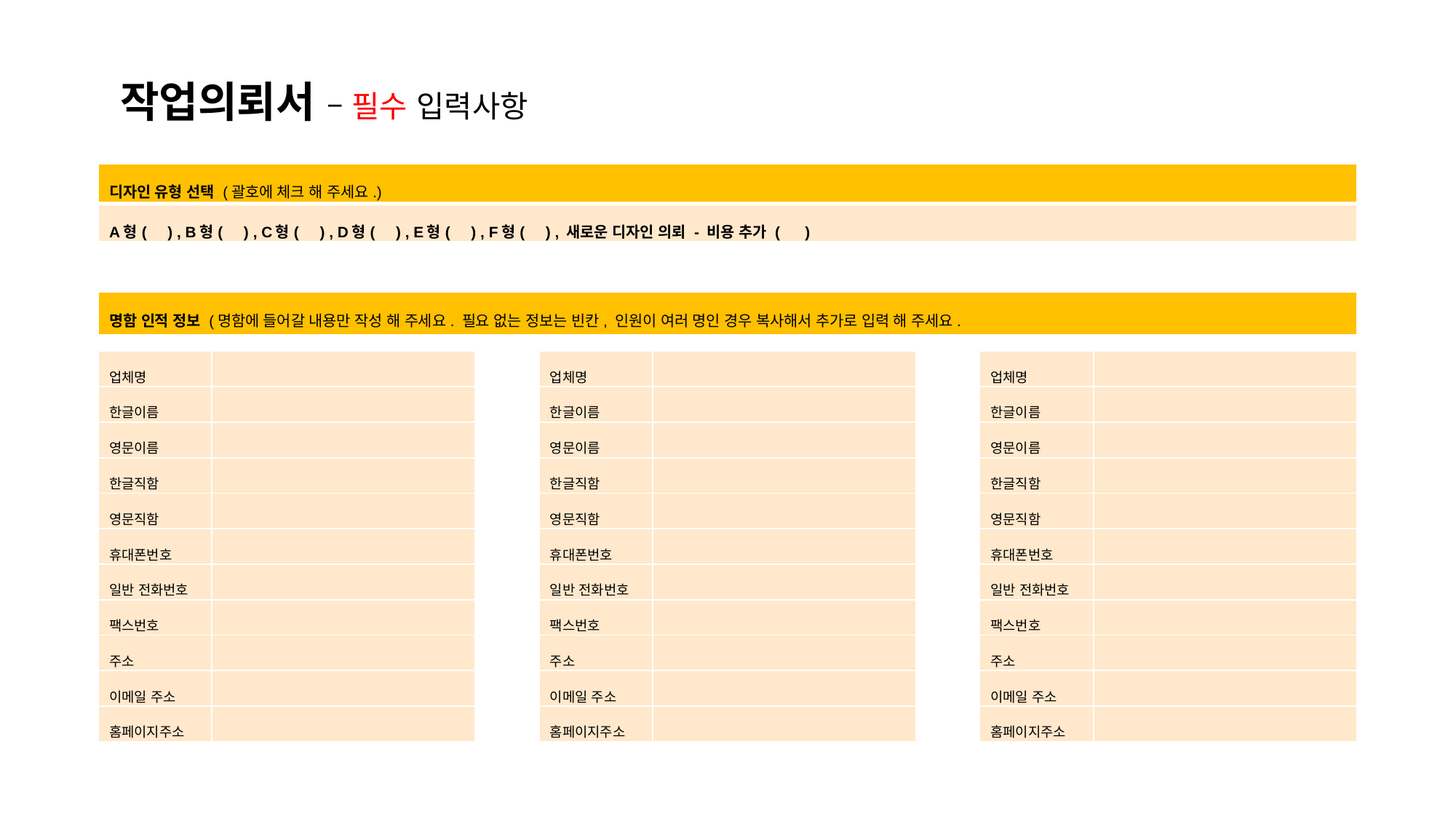

작업의뢰서 – 필수 입력사항
| 디자인 유형 선택 (괄호에 체크 해 주세요.) |
| --- |
| A형( ) , B형( ) , C형( ) , D형( ) , E형( ) , F형( ) , 새로운 디자인 의뢰 - 비용 추가 ( ) |
| 명함 인적 정보 (명함에 들어갈 내용만 작성 해 주세요. 필요 없는 정보는 빈칸, 인원이 여러 명인 경우 복사해서 추가로 입력 해 주세요. |
| --- |
| 업체명 |  |
| --- | --- |
| 한글이름 |  |
| 영문이름 |  |
| 한글직함 |  |
| 영문직함 |  |
| 휴대폰번호 |  |
| 일반 전화번호 |  |
| 팩스번호 |  |
| 주소 |  |
| 이메일 주소 |  |
| 홈페이지주소 |  |
| 업체명 |  |
| --- | --- |
| 한글이름 |  |
| 영문이름 |  |
| 한글직함 |  |
| 영문직함 |  |
| 휴대폰번호 |  |
| 일반 전화번호 |  |
| 팩스번호 |  |
| 주소 |  |
| 이메일 주소 |  |
| 홈페이지주소 |  |
| 업체명 |  |
| --- | --- |
| 한글이름 |  |
| 영문이름 |  |
| 한글직함 |  |
| 영문직함 |  |
| 휴대폰번호 |  |
| 일반 전화번호 |  |
| 팩스번호 |  |
| 주소 |  |
| 이메일 주소 |  |
| 홈페이지주소 |  |